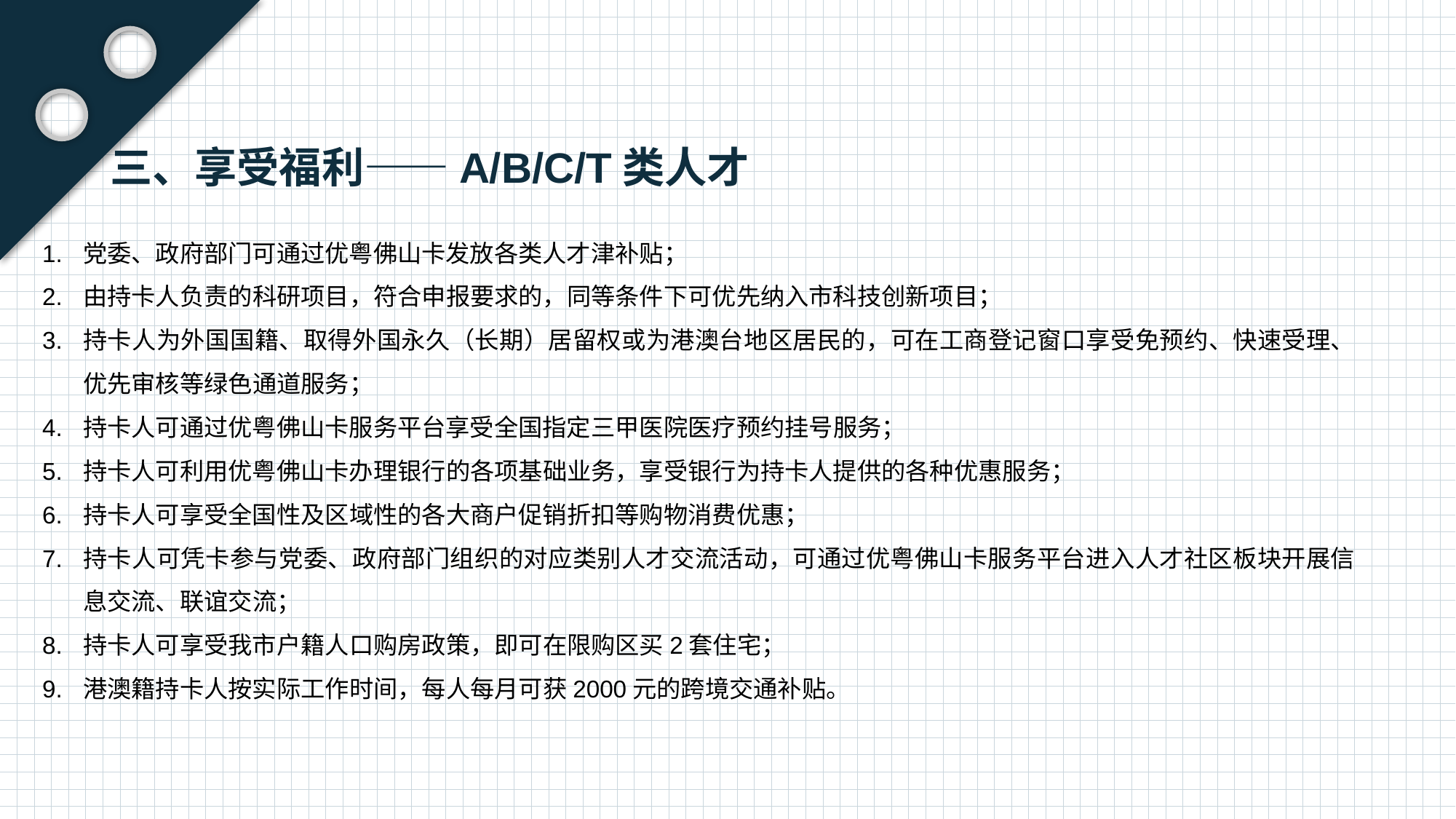

三、享受福利——A/B/C/T类人才
党委、政府部门可通过优粤佛山卡发放各类人才津补贴；
由持卡人负责的科研项目，符合申报要求的，同等条件下可优先纳入市科技创新项目；
持卡人为外国国籍、取得外国永久（长期）居留权或为港澳台地区居民的，可在工商登记窗口享受免预约、快速受理、优先审核等绿色通道服务；
持卡人可通过优粤佛山卡服务平台享受全国指定三甲医院医疗预约挂号服务；
持卡人可利用优粤佛山卡办理银行的各项基础业务，享受银行为持卡人提供的各种优惠服务；
持卡人可享受全国性及区域性的各大商户促销折扣等购物消费优惠；
持卡人可凭卡参与党委、政府部门组织的对应类别人才交流活动，可通过优粤佛山卡服务平台进入人才社区板块开展信息交流、联谊交流；
持卡人可享受我市户籍人口购房政策，即可在限购区买2套住宅；
港澳籍持卡人按实际工作时间，每人每月可获2000元的跨境交通补贴。